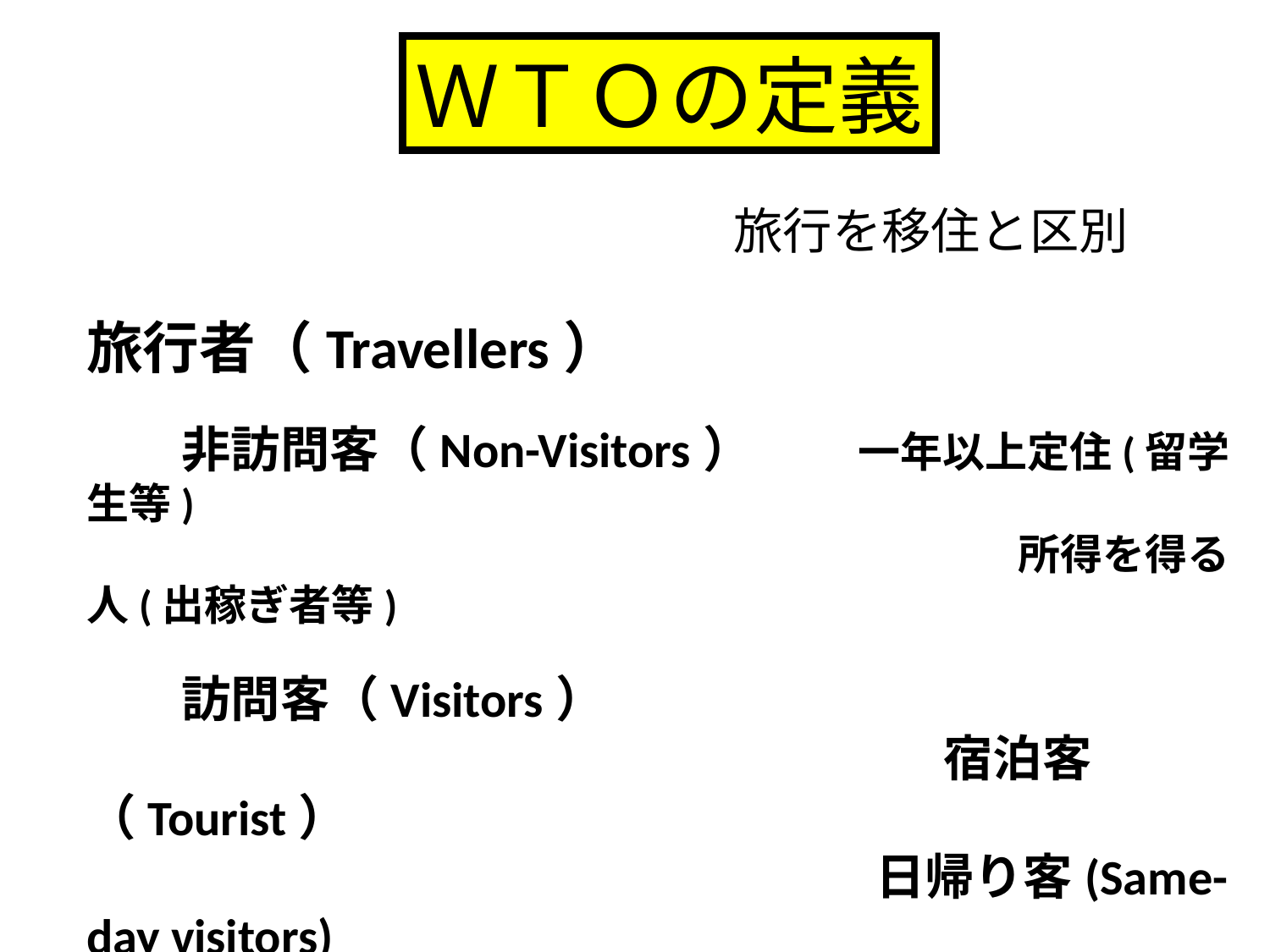

ＷＴＯの定義
旅行を移住と区別
旅行者（Travellers）

　　　非訪問客（Non-Visitors）　　　一年以上定住(留学生等)
　　　　　　　　　　　　　　　　　　　　　　所得を得る人(出稼ぎ者等)

　　　訪問客（Visitors）
　　　　　　　　　　　　　　　　　　　　　　　　　　　宿泊客（Tourist）
　　　　　　　　　　　　　　　　日帰り客(Same-day visitors)